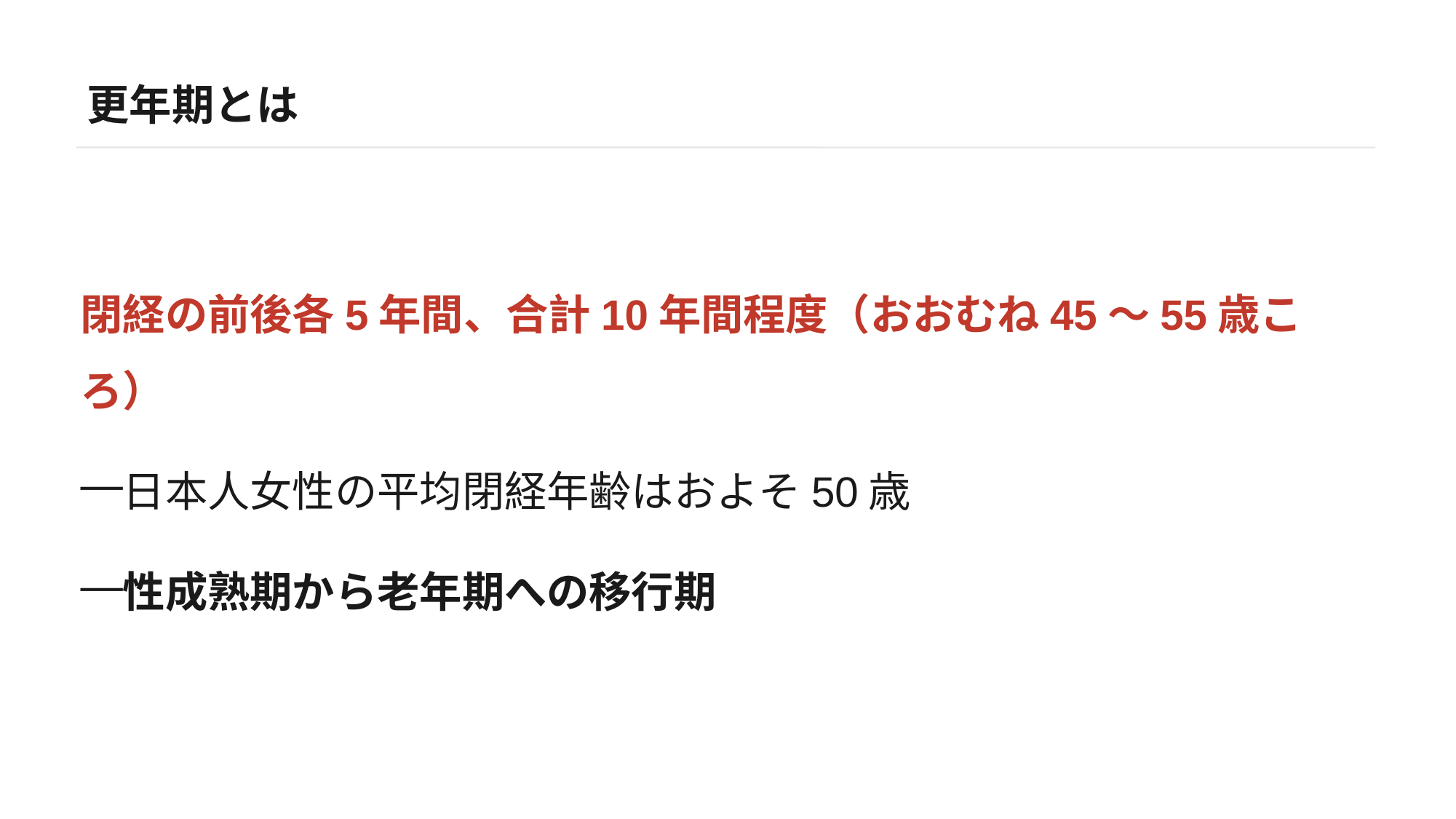

更年期とは

閉経の前後各5年間、合計10年間程度（おおむね45〜55歳ころ）
日本人女性の平均閉経年齢はおよそ50歳
性成熟期から老年期への移行期